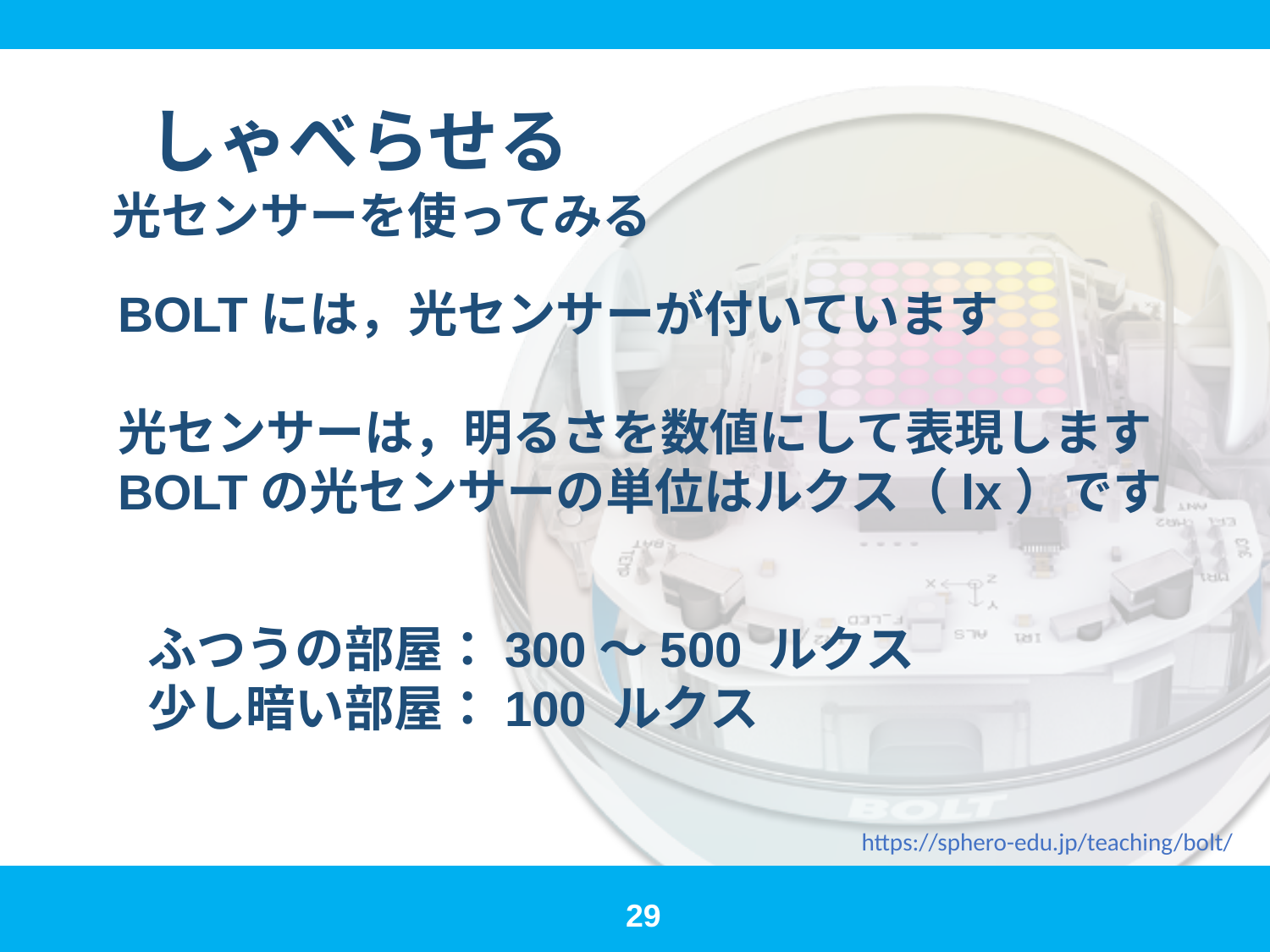

# しゃべらせる
光センサーを使ってみる
BOLTには，光センサーが付いています

光センサーは，明るさを数値にして表現します
BOLTの光センサーの単位はルクス（lx）です
ふつうの部屋：300～500 ルクス
少し暗い部屋：100 ルクス
29